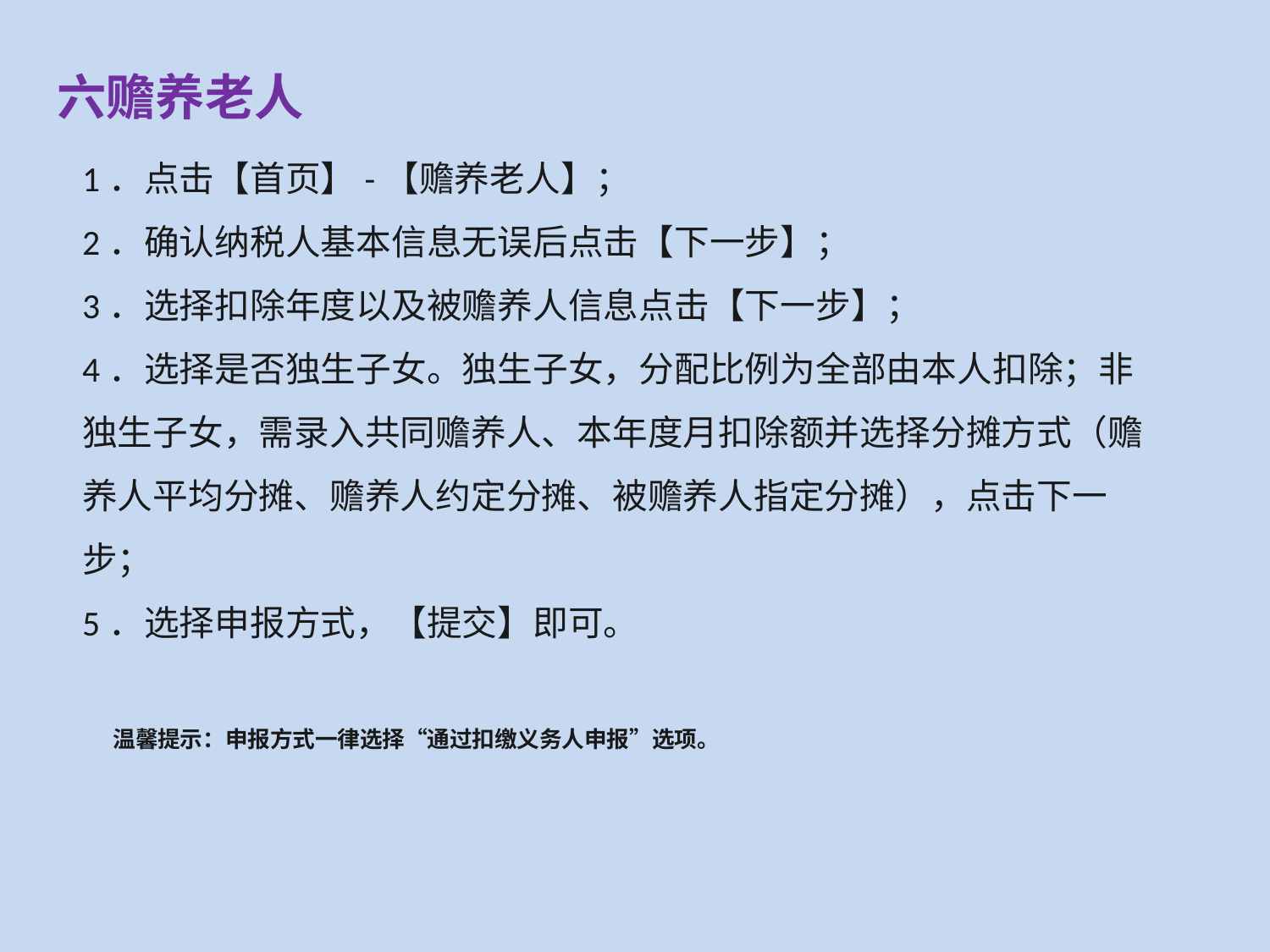

六赡养老人

1．点击【首页】-【赡养老人】；
2．确认纳税人基本信息无误后点击【下一步】；
3．选择扣除年度以及被赡养人信息点击【下一步】；
4．选择是否独生子女。独生子女，分配比例为全部由本人扣除；非独生子女，需录入共同赡养人、本年度月扣除额并选择分摊方式（赡养人平均分摊、赡养人约定分摊、被赡养人指定分摊），点击下一步；
5．选择申报方式，【提交】即可。
# 温馨提示：申报方式一律选择“通过扣缴义务人申报”选项。